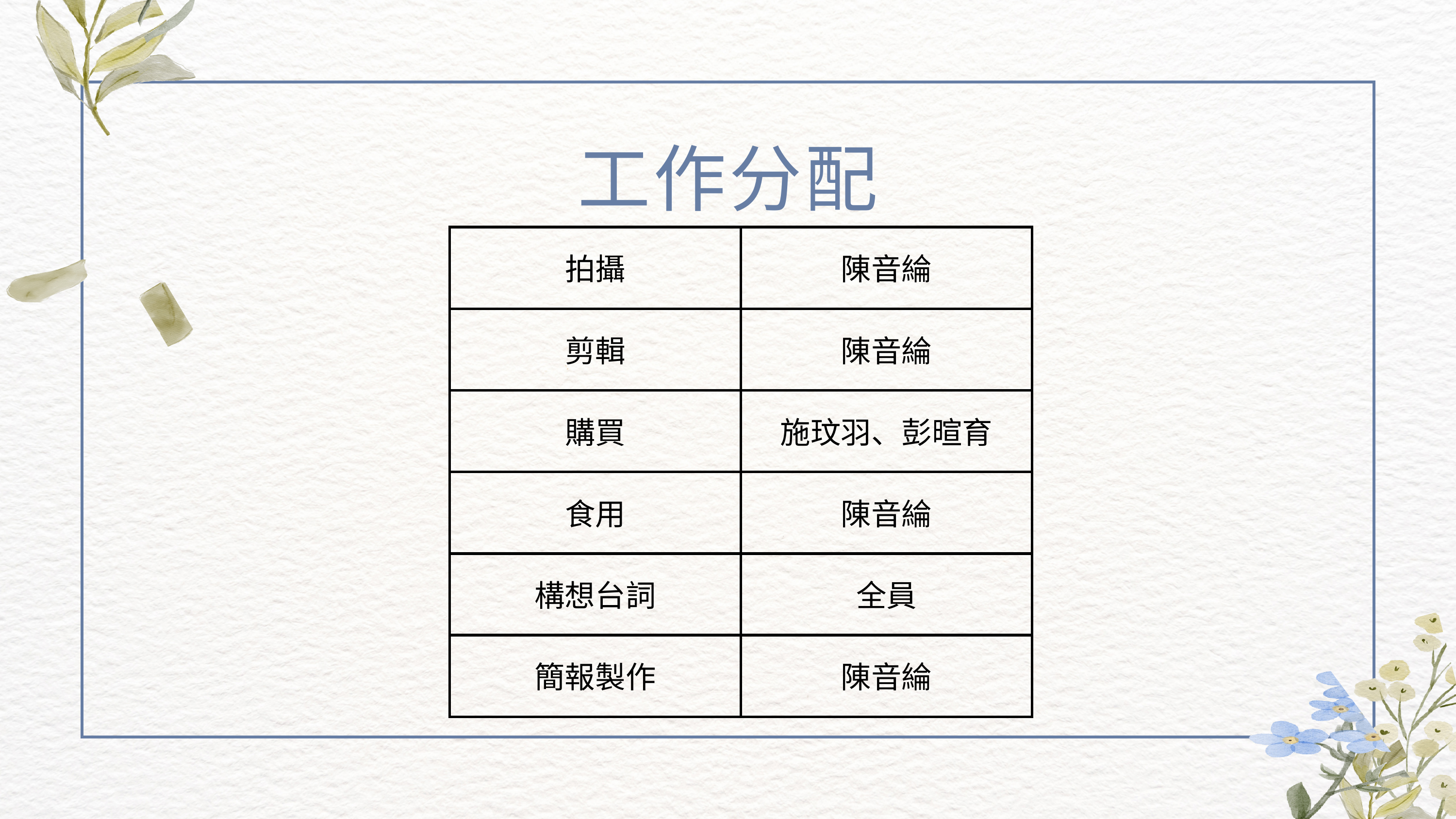

工作分配
| 拍攝 | 陳音綸 |
| --- | --- |
| 剪輯 | 陳音綸 |
| 購買 | 施玟羽、彭暄育 |
| 食用 | 陳音綸 |
| 構想台詞 | 全員 |
| 簡報製作 | 陳音綸 |